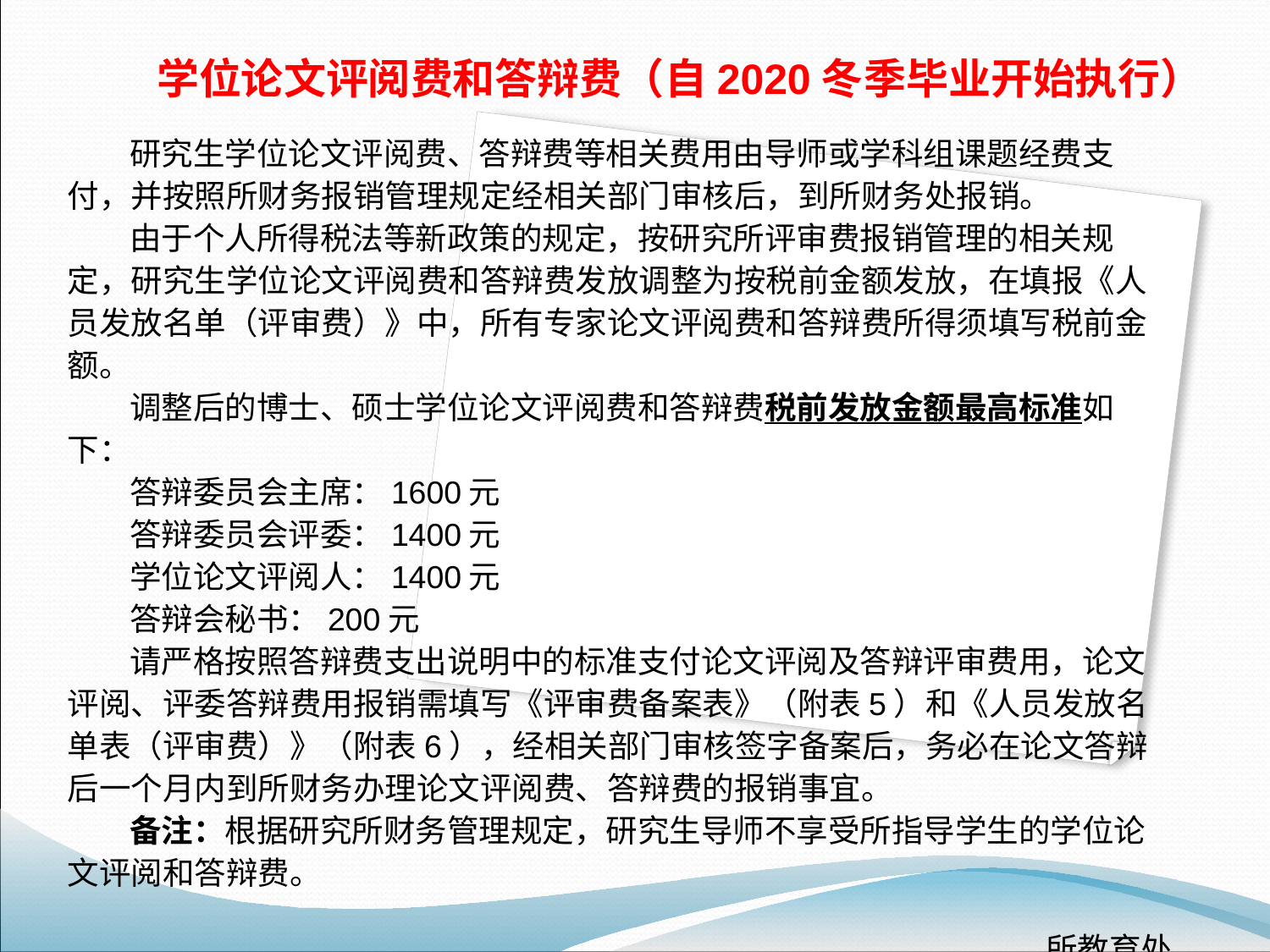

学位论文评阅费和答辩费（自2020冬季毕业开始执行）
研究生学位论文评阅费、答辩费等相关费用由导师或学科组课题经费支付，并按照所财务报销管理规定经相关部门审核后，到所财务处报销。
由于个人所得税法等新政策的规定，按研究所评审费报销管理的相关规定，研究生学位论文评阅费和答辩费发放调整为按税前金额发放，在填报《人员发放名单（评审费）》中，所有专家论文评阅费和答辩费所得须填写税前金额。
调整后的博士、硕士学位论文评阅费和答辩费税前发放金额最高标准如下：
答辩委员会主席：1600元
答辩委员会评委：1400元
学位论文评阅人：1400元
答辩会秘书：200元
请严格按照答辩费支出说明中的标准支付论文评阅及答辩评审费用，论文评阅、评委答辩费用报销需填写《评审费备案表》（附表5）和《人员发放名单表（评审费）》（附表6），经相关部门审核签字备案后，务必在论文答辩后一个月内到所财务办理论文评阅费、答辩费的报销事宜。
备注：根据研究所财务管理规定，研究生导师不享受所指导学生的学位论文评阅和答辩费。

所教育处